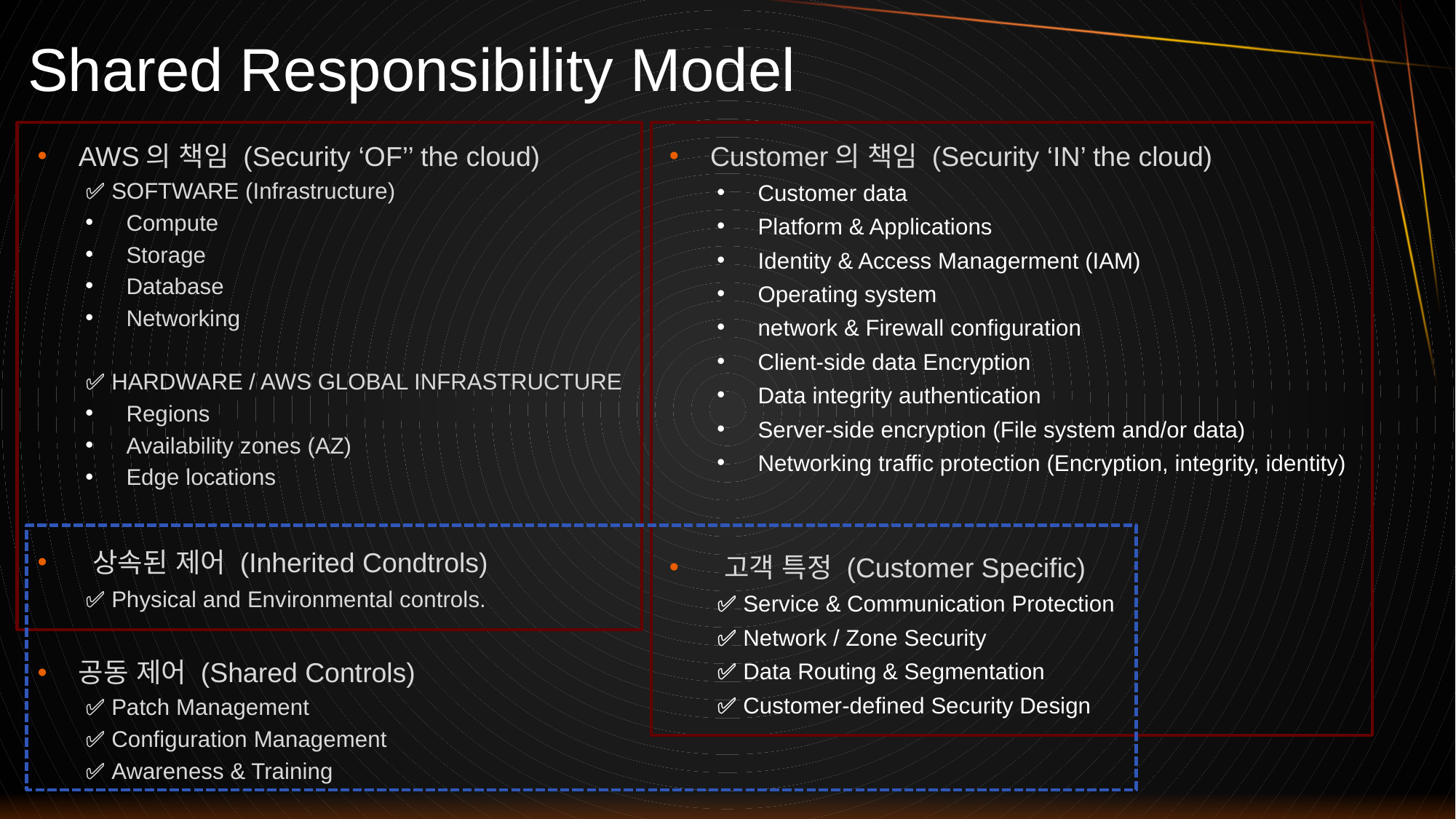

# Shared Responsibility Model

AWS의 책임 (Security ‘OF’’ the cloud)
✅ SOFTWARE (Infrastructure)
Compute
Storage
Database
Networking

✅ HARDWARE / AWS GLOBAL INFRASTRUCTURE
Regions
Availability zones (AZ)
Edge locations

 상속된 제어 (Inherited Condtrols)
✅ Physical and Environmental controls.

공동 제어 (Shared Controls)
✅ Patch Management
✅ Configuration Management
✅ Awareness & Training
Customer의 책임 (Security ‘IN’ the cloud)
Customer data
Platform & Applications
Identity & Access Managerment (IAM)
Operating system
network & Firewall configuration
Client-side data Encryption
Data integrity authentication
Server-side encryption (File system and/or data)
Networking traffic protection (Encryption, integrity, identity)

 고객 특정 (Customer Specific)
✅ Service & Communication Protection
✅ Network / Zone Security
✅ Data Routing & Segmentation
✅ Customer-defined Security Design